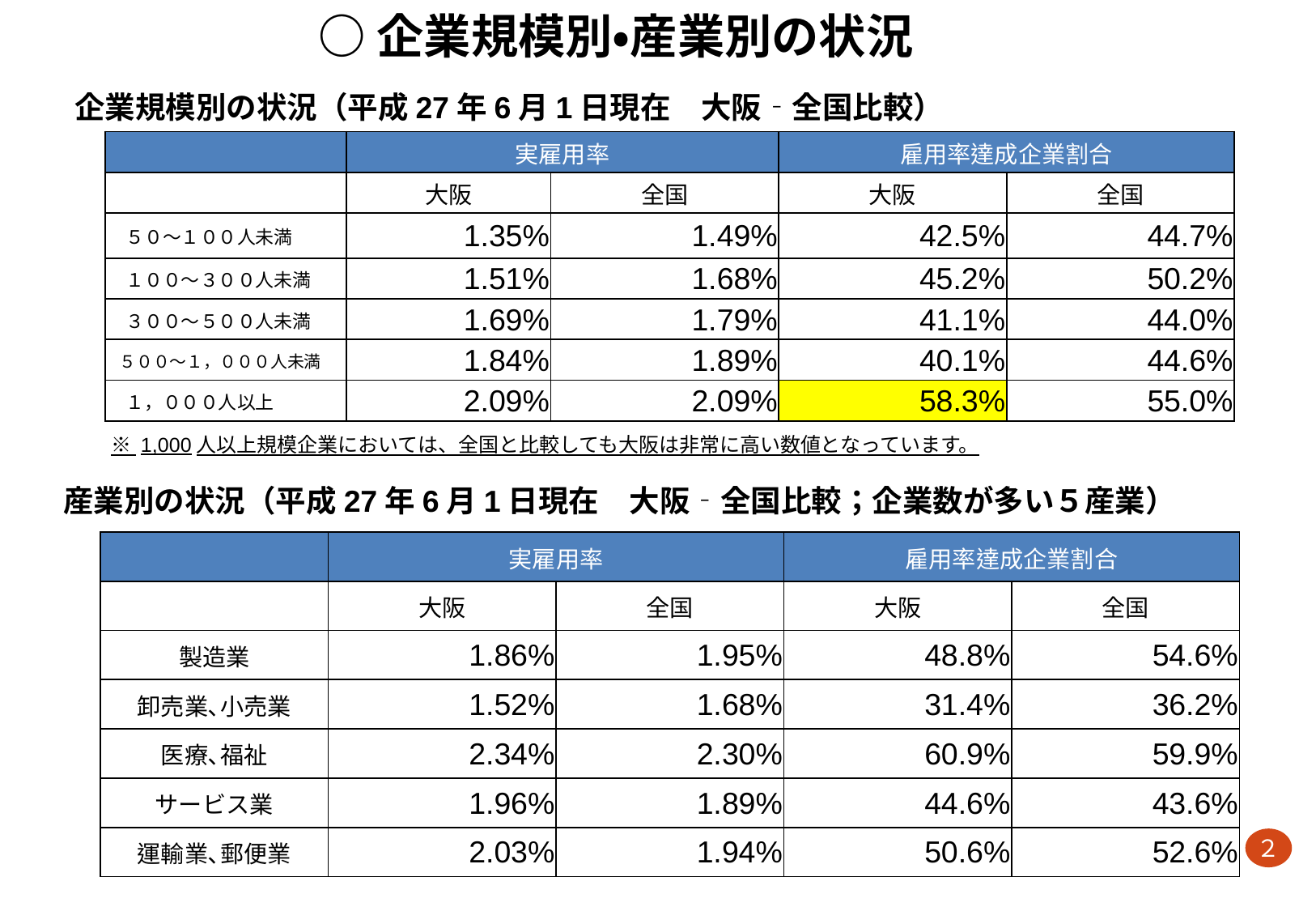

# ○企業規模別・産業別の状況
企業規模別の状況（平成27年6月1日現在　大阪‐全国比較）
|  | 実雇用率 |  | 雇用率達成企業割合 |  |
| --- | --- | --- | --- | --- |
|  | 大阪 | 全国 | 大阪 | 全国 |
| ５０～１００人未満 | 1.35% | 1.49% | 42.5% | 44.7% |
| １００～３００人未満 | 1.51% | 1.68% | 45.2% | 50.2% |
| ３００～５００人未満 | 1.69% | 1.79% | 41.1% | 44.0% |
| ５００～１，０００人未満 | 1.84% | 1.89% | 40.1% | 44.6% |
| １，０００人以上 | 2.09% | 2.09% | 58.3% | 55.0% |
　※ 1,000人以上規模企業においては、全国と比較しても大阪は非常に高い数値となっています。
産業別の状況（平成27年6月1日現在　大阪‐全国比較；企業数が多い５産業）
|  | 実雇用率 |  | 雇用率達成企業割合 |  |
| --- | --- | --- | --- | --- |
|  | 大阪 | 全国 | 大阪 | 全国 |
| 製造業 | 1.86% | 1.95% | 48.8% | 54.6% |
| 卸売業､小売業 | 1.52% | 1.68% | 31.4% | 36.2% |
| 医療､福祉 | 2.34% | 2.30% | 60.9% | 59.9% |
| サービス業 | 1.96% | 1.89% | 44.6% | 43.6% |
| 運輸業､郵便業 | 2.03% | 1.94% | 50.6% | 52.6% |
２